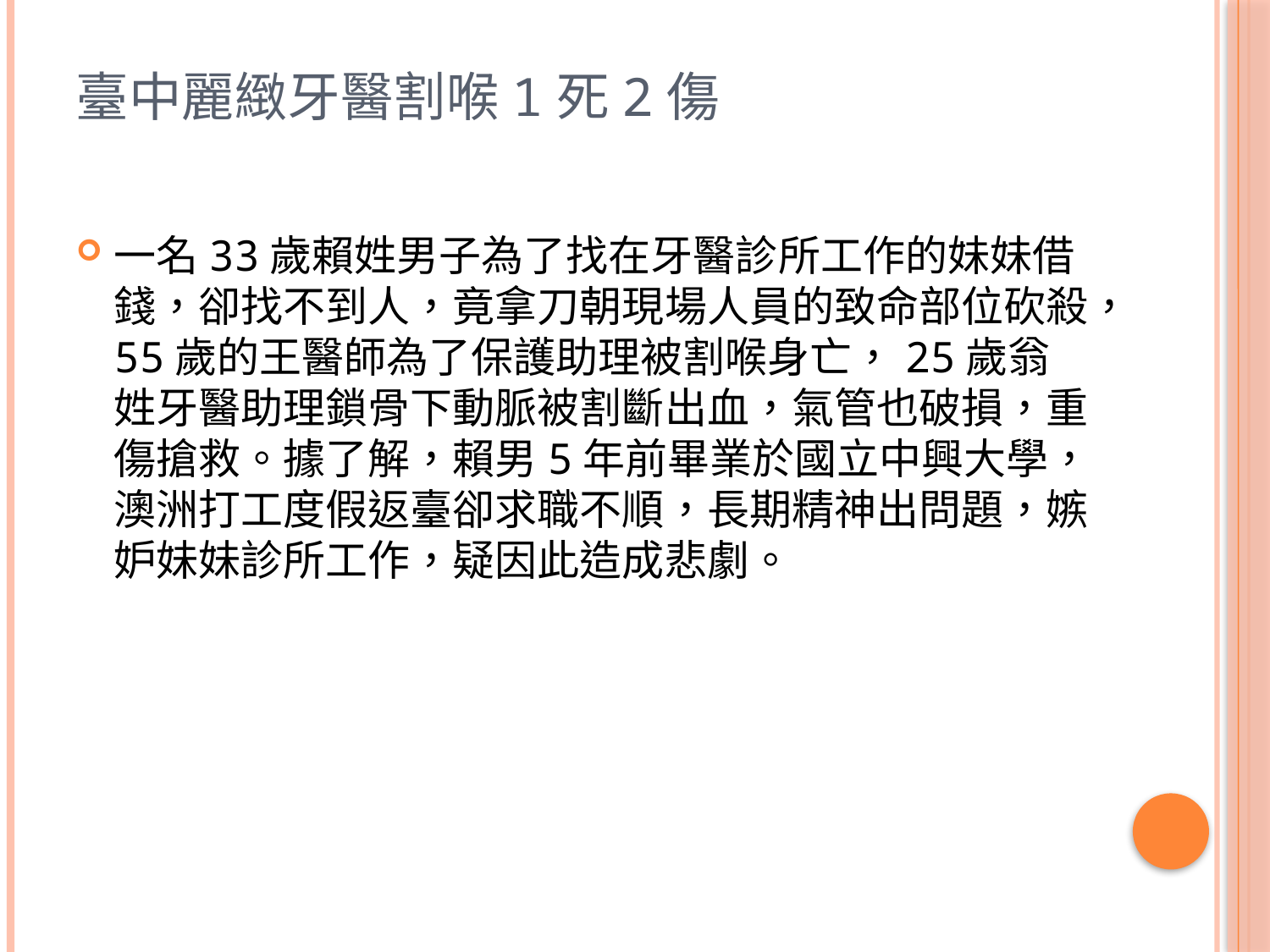

# 臺中麗緻牙醫割喉1死2傷
一名33歲賴姓男子為了找在牙醫診所工作的妹妹借錢，卻找不到人，竟拿刀朝現場人員的致命部位砍殺，55歲的王醫師為了保護助理被割喉身亡，25歲翁姓牙醫助理鎖骨下動脈被割斷出血，氣管也破損，重傷搶救。據了解，賴男5年前畢業於國立中興大學，澳洲打工度假返臺卻求職不順，長期精神出問題，嫉妒妹妹診所工作，疑因此造成悲劇。